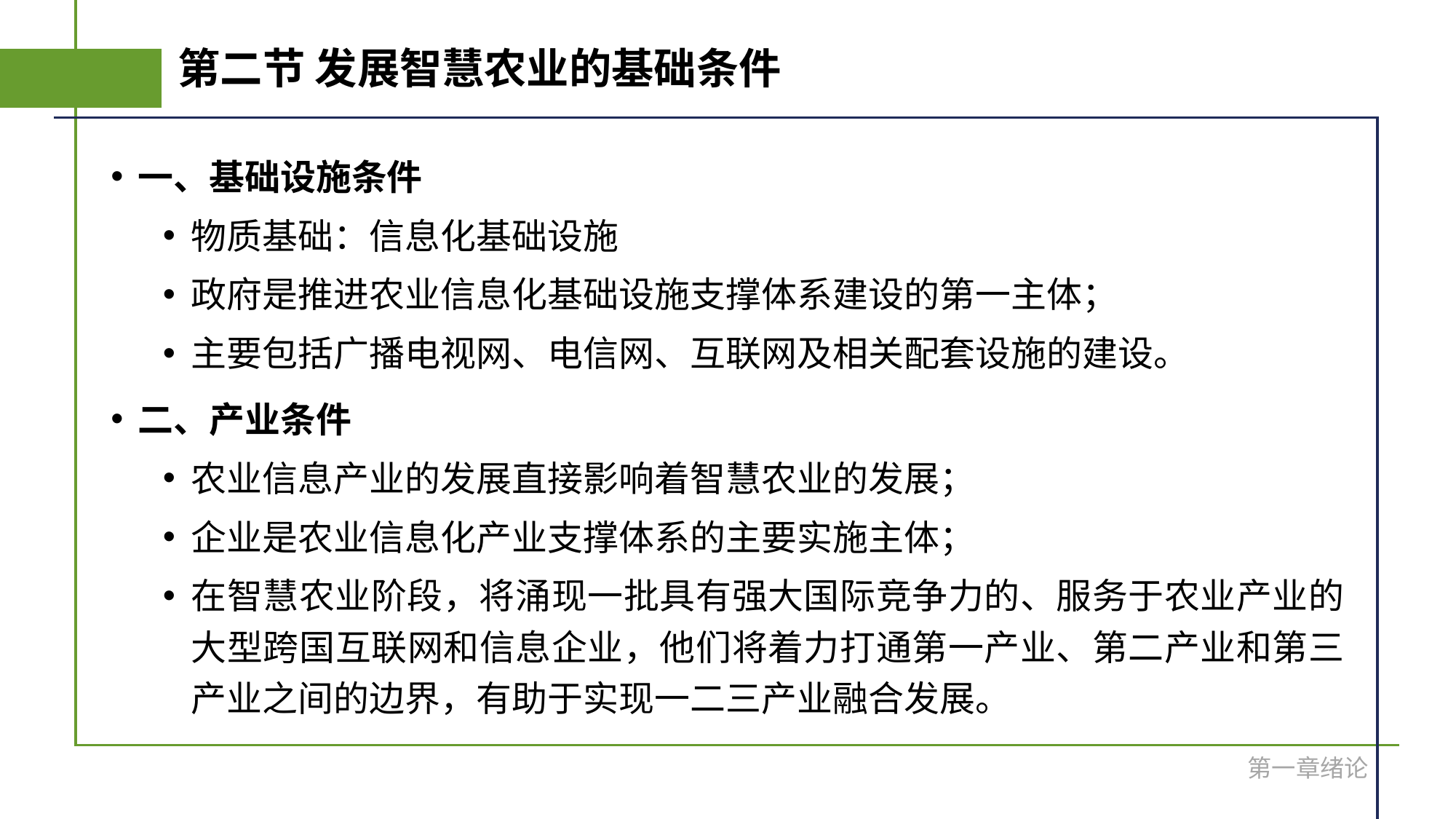

# 第二节 发展智慧农业的基础条件
一、基础设施条件
物质基础：信息化基础设施
政府是推进农业信息化基础设施支撑体系建设的第一主体；
主要包括广播电视网、电信网、互联网及相关配套设施的建设。
二、产业条件
农业信息产业的发展直接影响着智慧农业的发展；
企业是农业信息化产业支撑体系的主要实施主体；
在智慧农业阶段，将涌现一批具有强大国际竞争力的、服务于农业产业的大型跨国互联网和信息企业，他们将着力打通第一产业、第二产业和第三产业之间的边界，有助于实现一二三产业融合发展。
第一章绪论